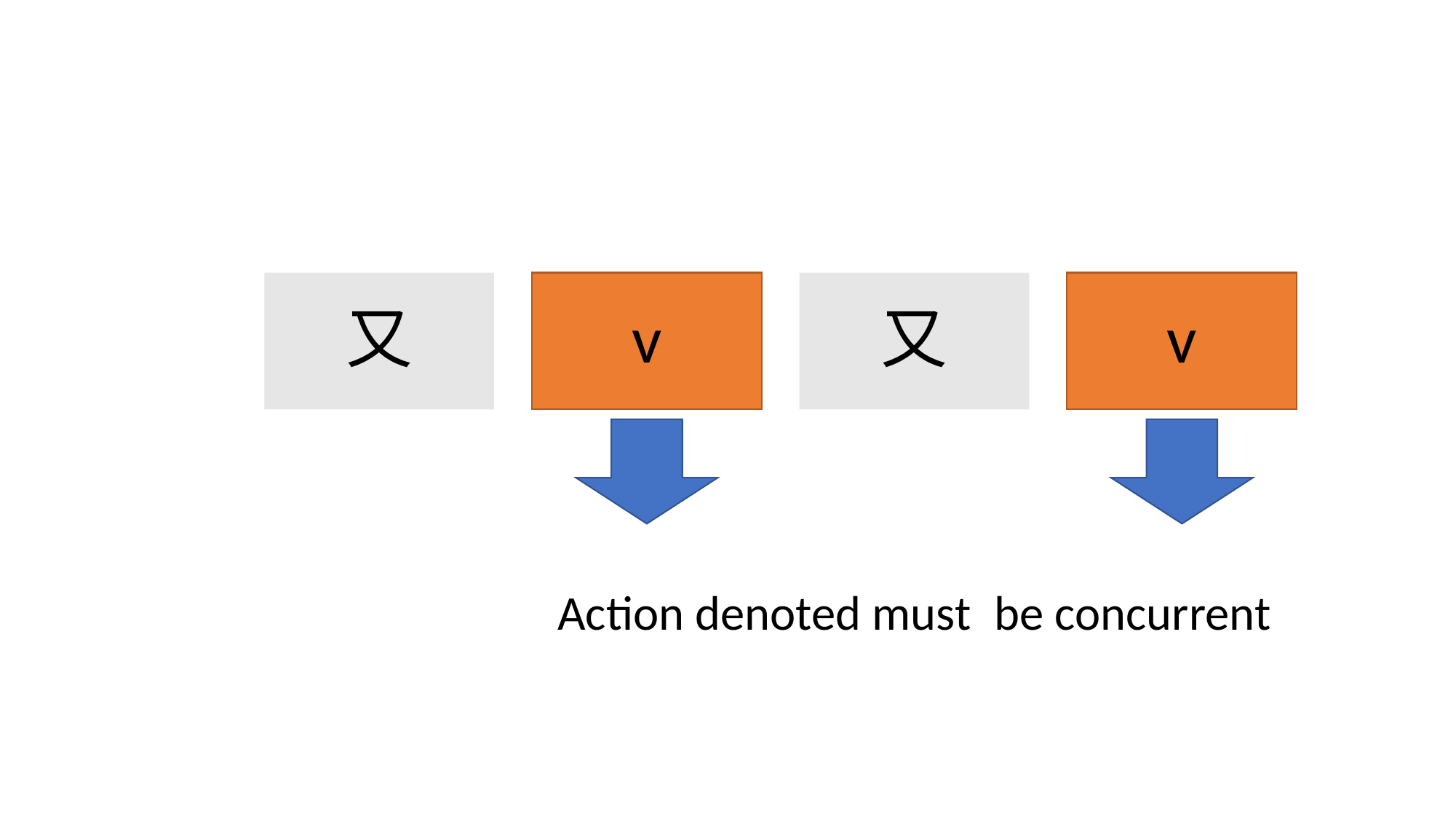

v
又
v
# 又

Action denoted must	be concurrent